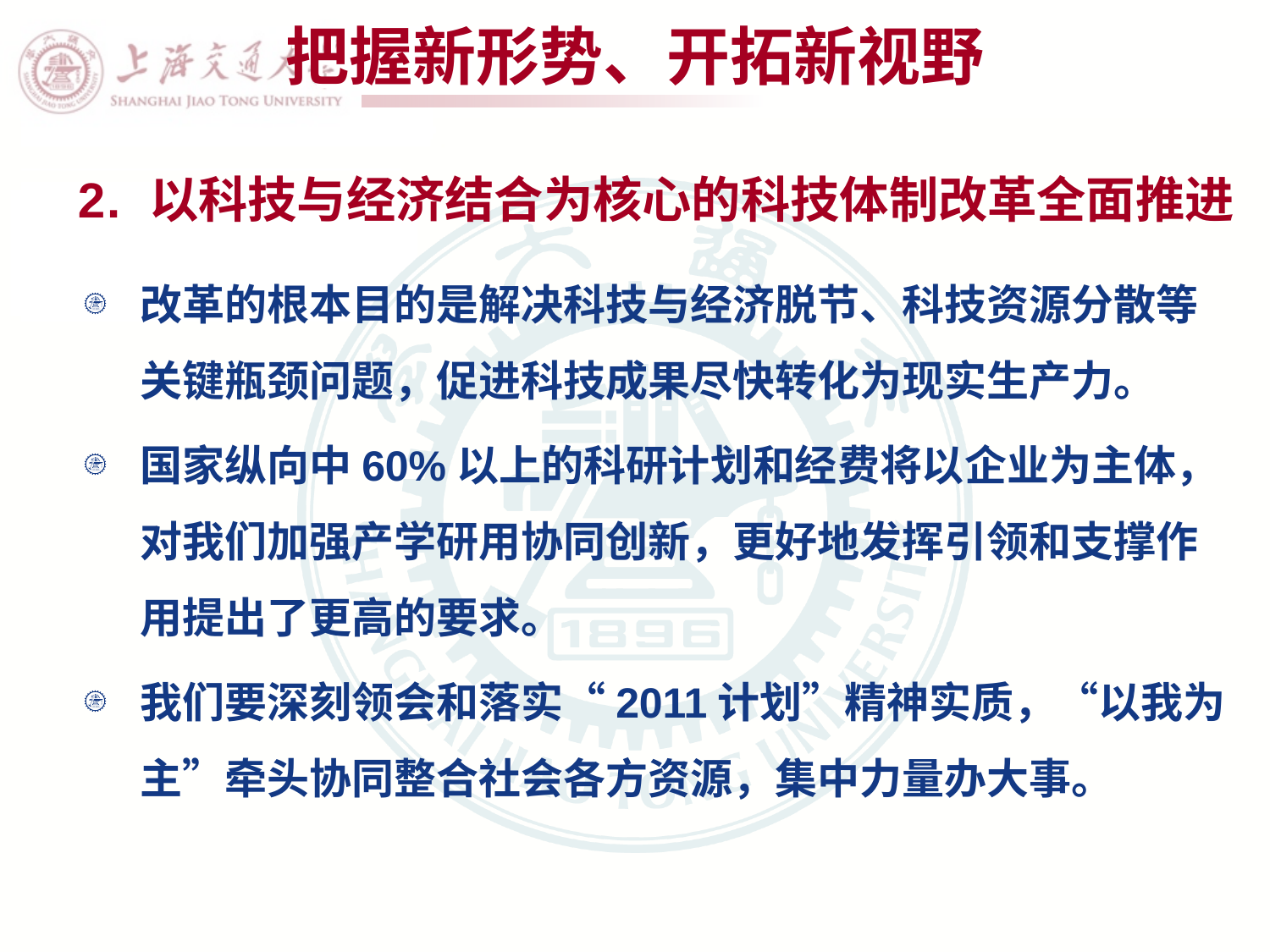

# 把握新形势、开拓新视野
以科技与经济结合为核心的科技体制改革全面推进
改革的根本目的是解决科技与经济脱节、科技资源分散等关键瓶颈问题，促进科技成果尽快转化为现实生产力。
国家纵向中60%以上的科研计划和经费将以企业为主体，对我们加强产学研用协同创新，更好地发挥引领和支撑作用提出了更高的要求。
我们要深刻领会和落实“2011计划”精神实质，“以我为主”牵头协同整合社会各方资源，集中力量办大事。